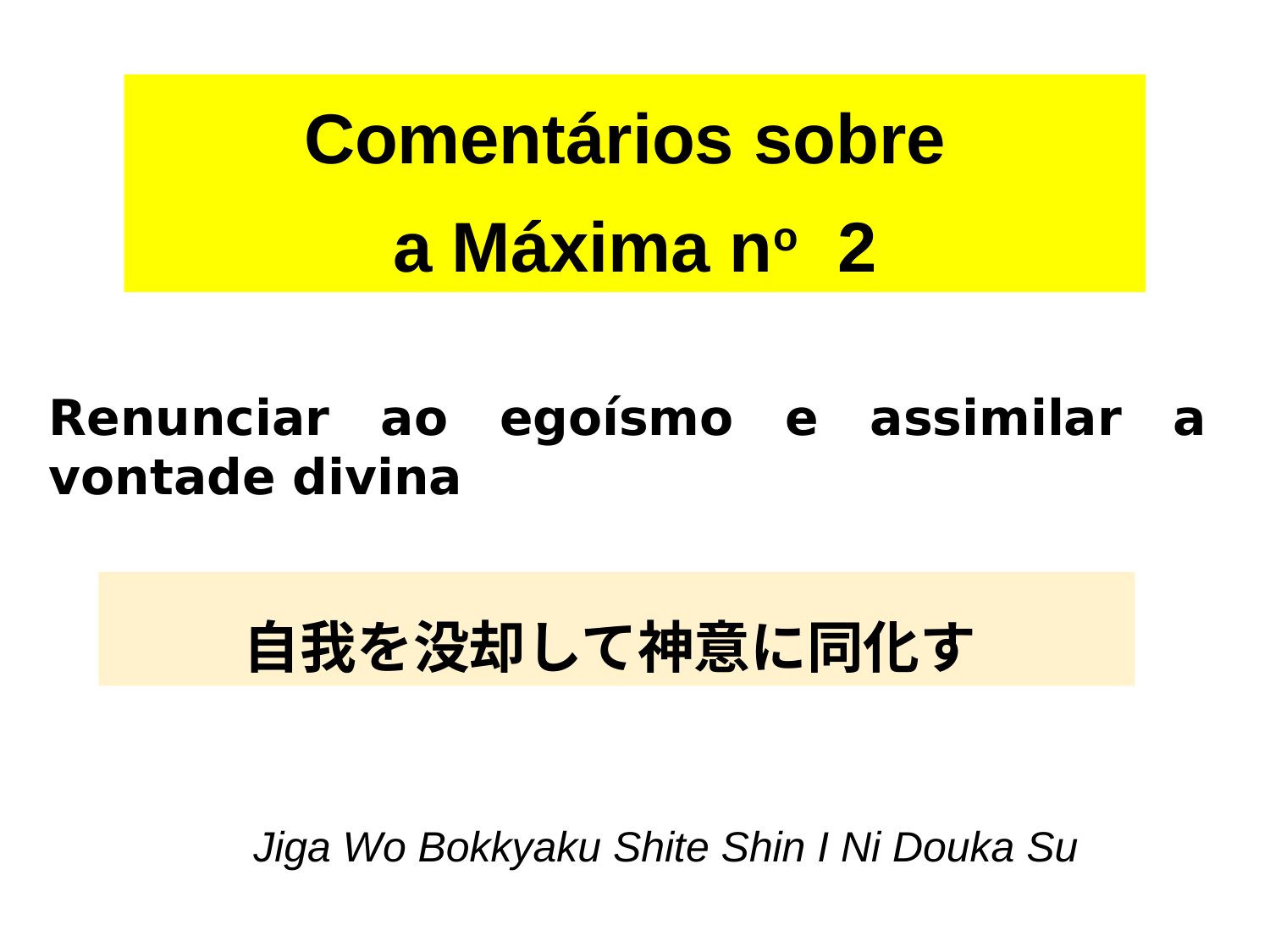

Comentários sobre
a Máxima no  2
Renunciar ao egoísmo e assimilar a vontade divina

自我を没却して神意に同化す
Jiga Wo Bokkyaku Shite Shin I Ni Douka Su